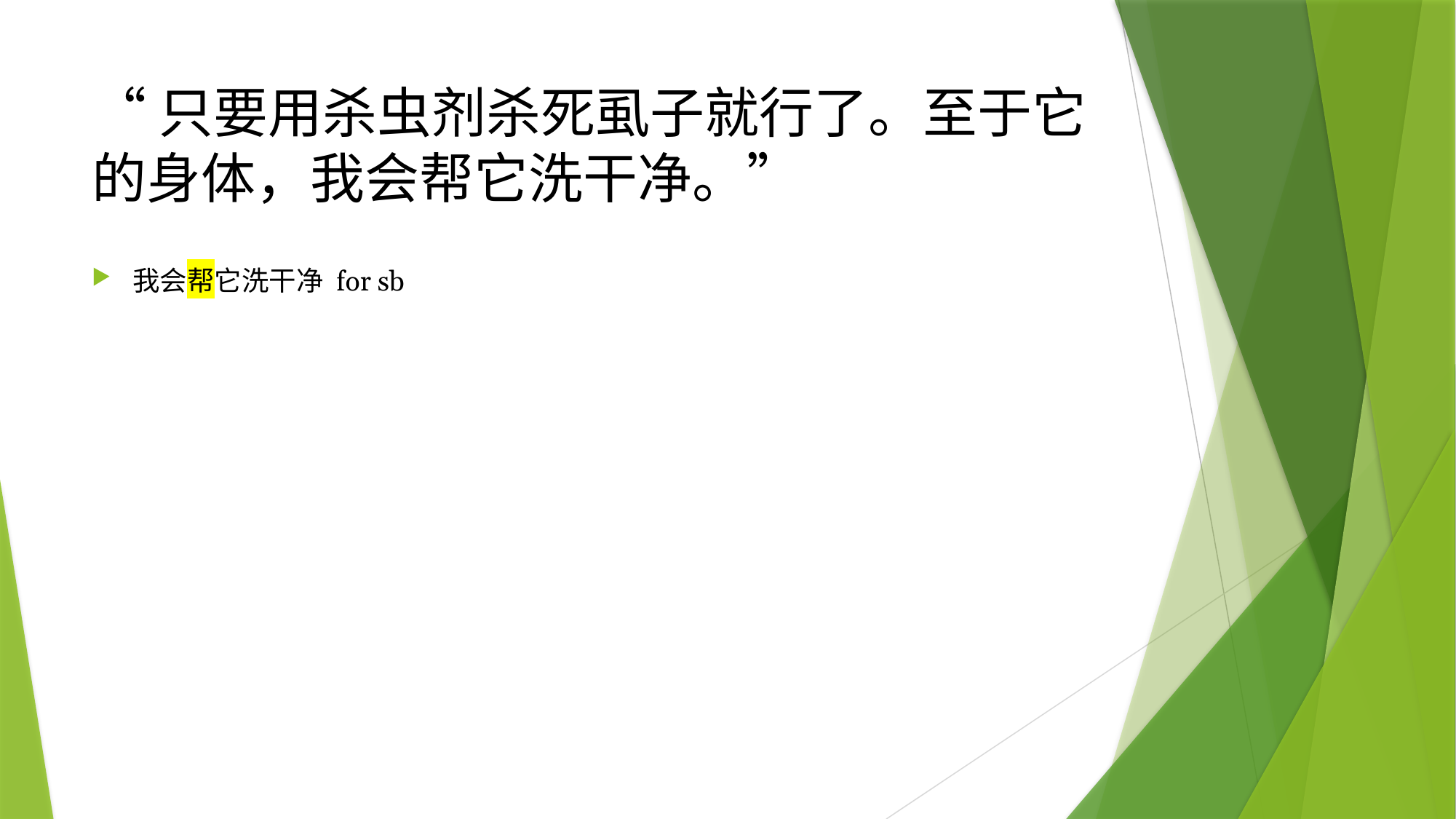

# “只要用杀虫剂杀死虱子就行了。至于它的身体，我会帮它洗干净。”
我会帮它洗干净 for sb